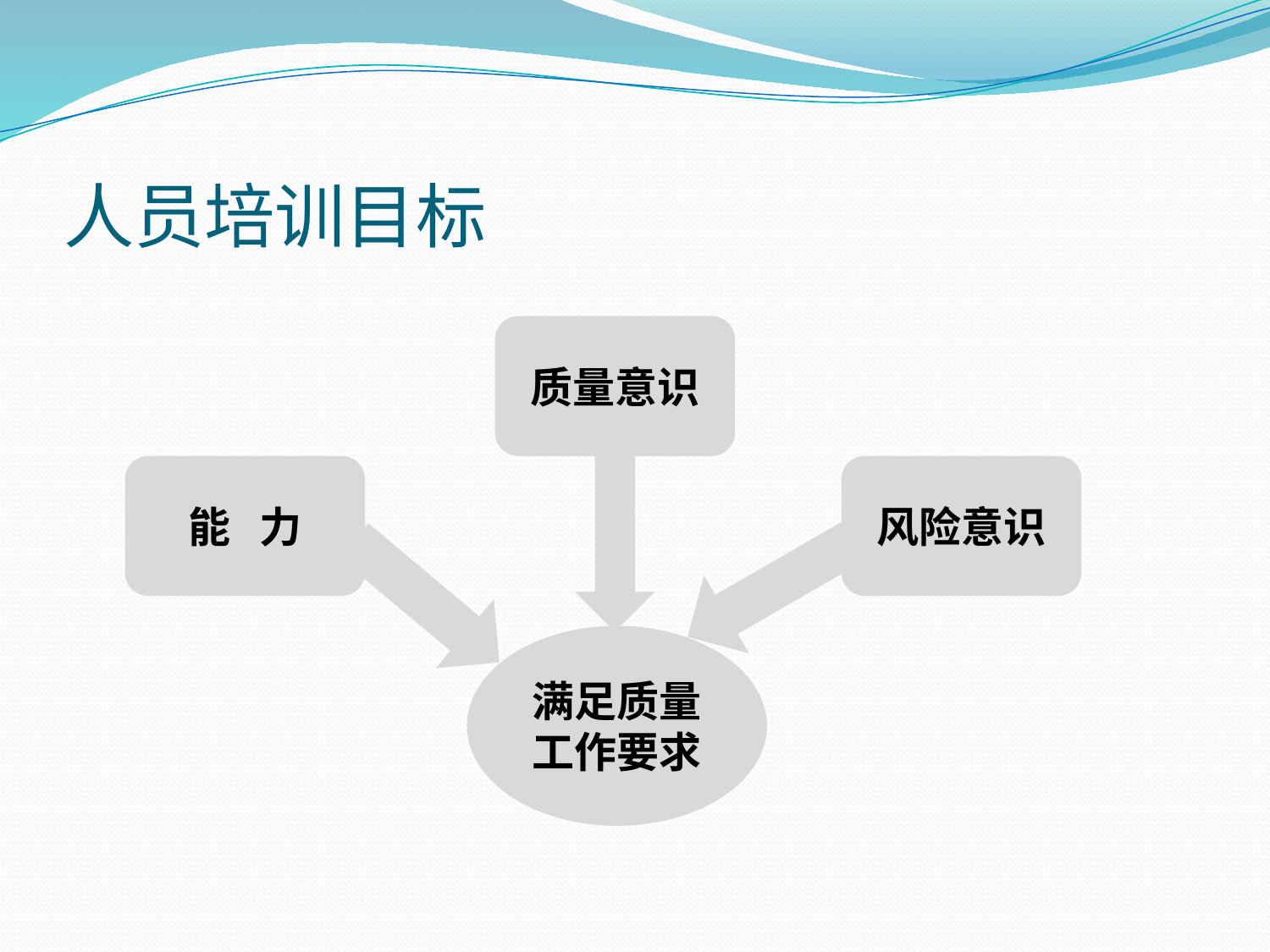

# 人员培训目标
质量意识

能   力
风险意识

满足质量工作要求